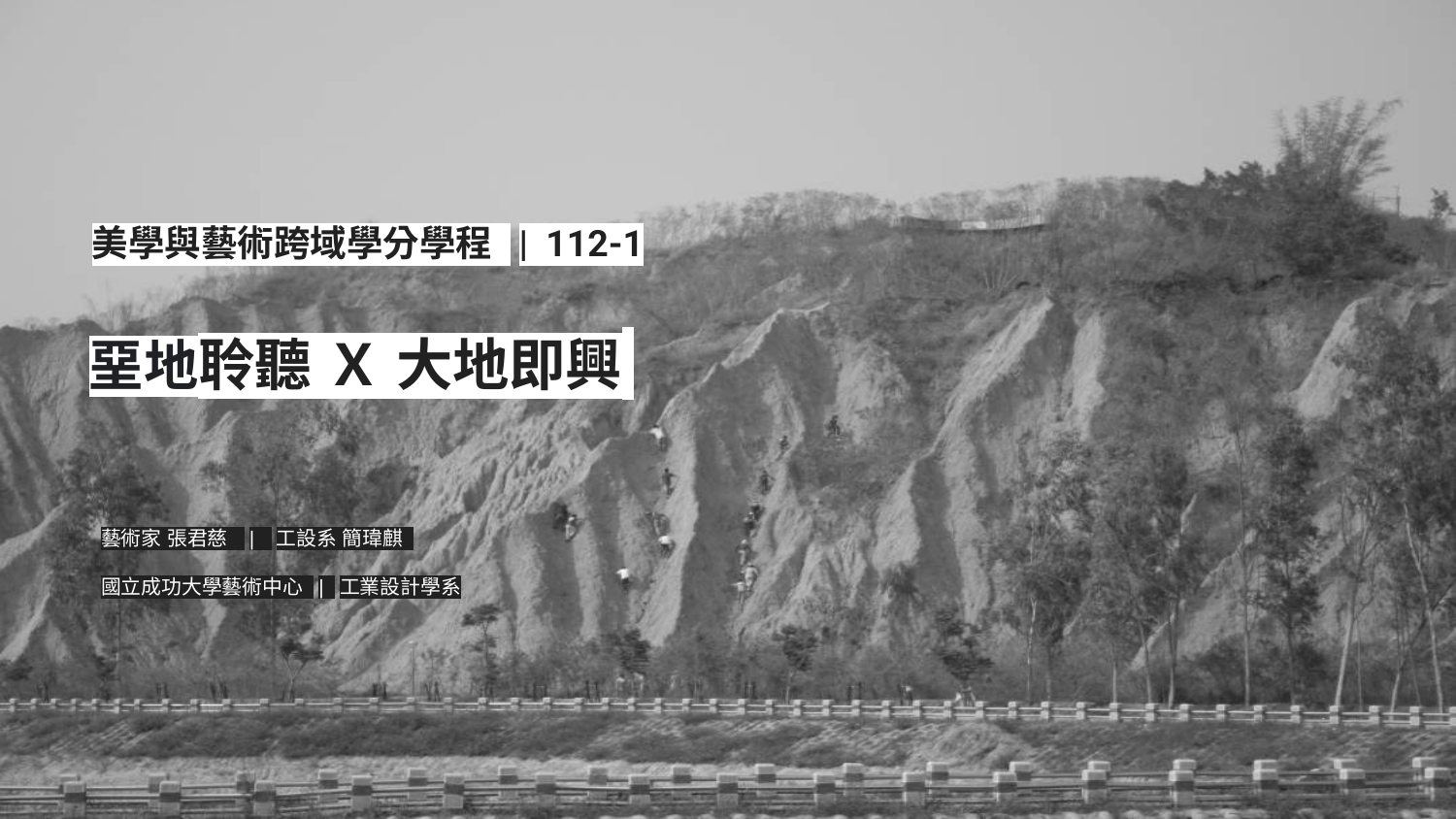

美學與藝術跨域學分學程  |  112-1
堊地聆聽 Ｘ 大地即興
藝術家 張君慈   |   工設系 簡瑋麒

國立成功大學藝術中心  |  工業設計學系